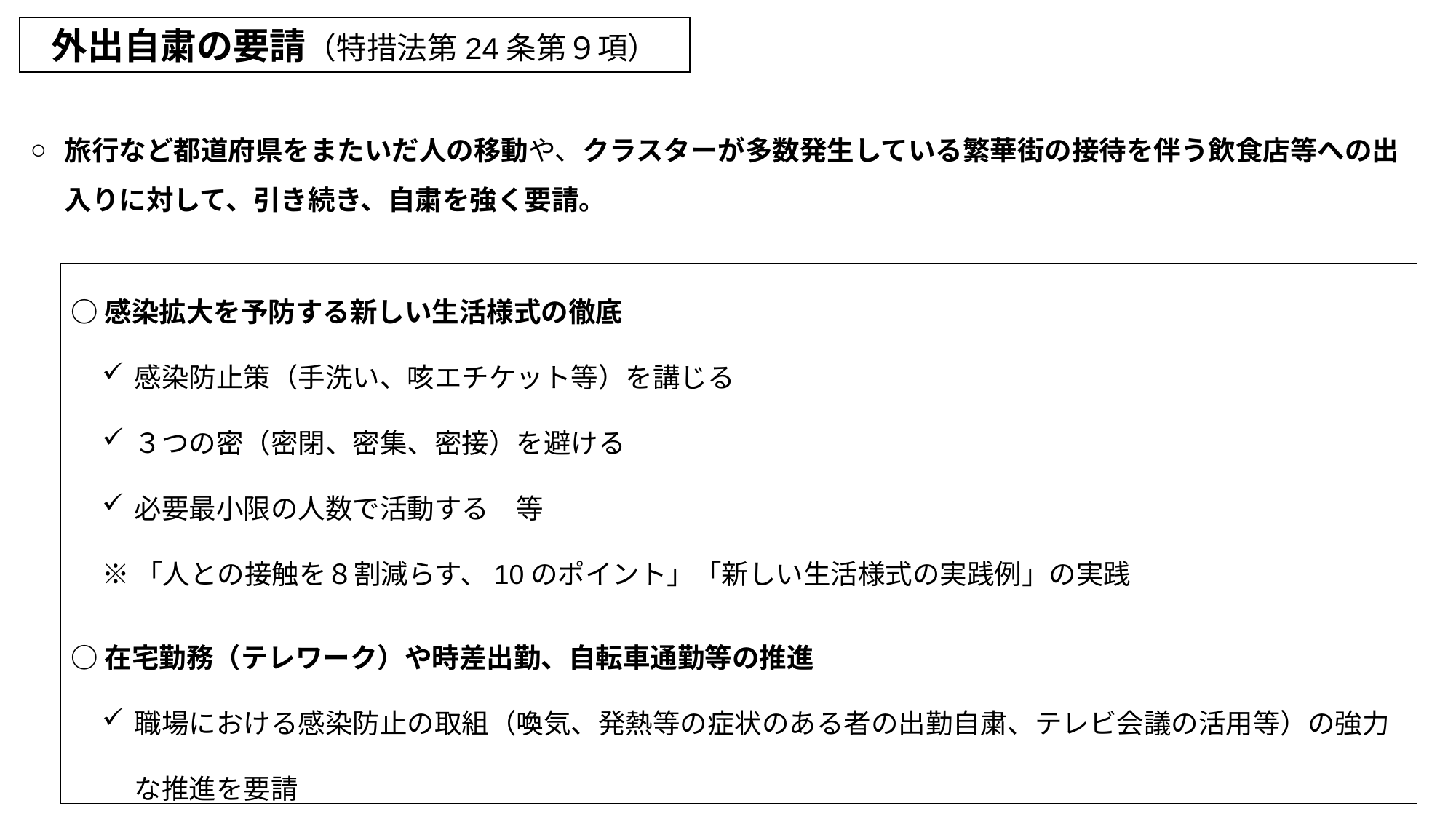

外出自粛の要請（特措法第24条第９項）
旅行など都道府県をまたいだ人の移動や、クラスターが多数発生している繁華街の接待を伴う飲食店等への出入りに対して、引き続き、自粛を強く要請。
○感染拡大を予防する新しい生活様式の徹底
感染防止策（手洗い、咳エチケット等）を講じる
３つの密（密閉、密集、密接）を避ける
必要最小限の人数で活動する　等
※「人との接触を８割減らす、10のポイント」「新しい生活様式の実践例」の実践
○在宅勤務（テレワーク）や時差出勤、自転車通勤等の推進
職場における感染防止の取組（喚気、発熱等の症状のある者の出勤自粛、テレビ会議の活用等）の強力な推進を要請